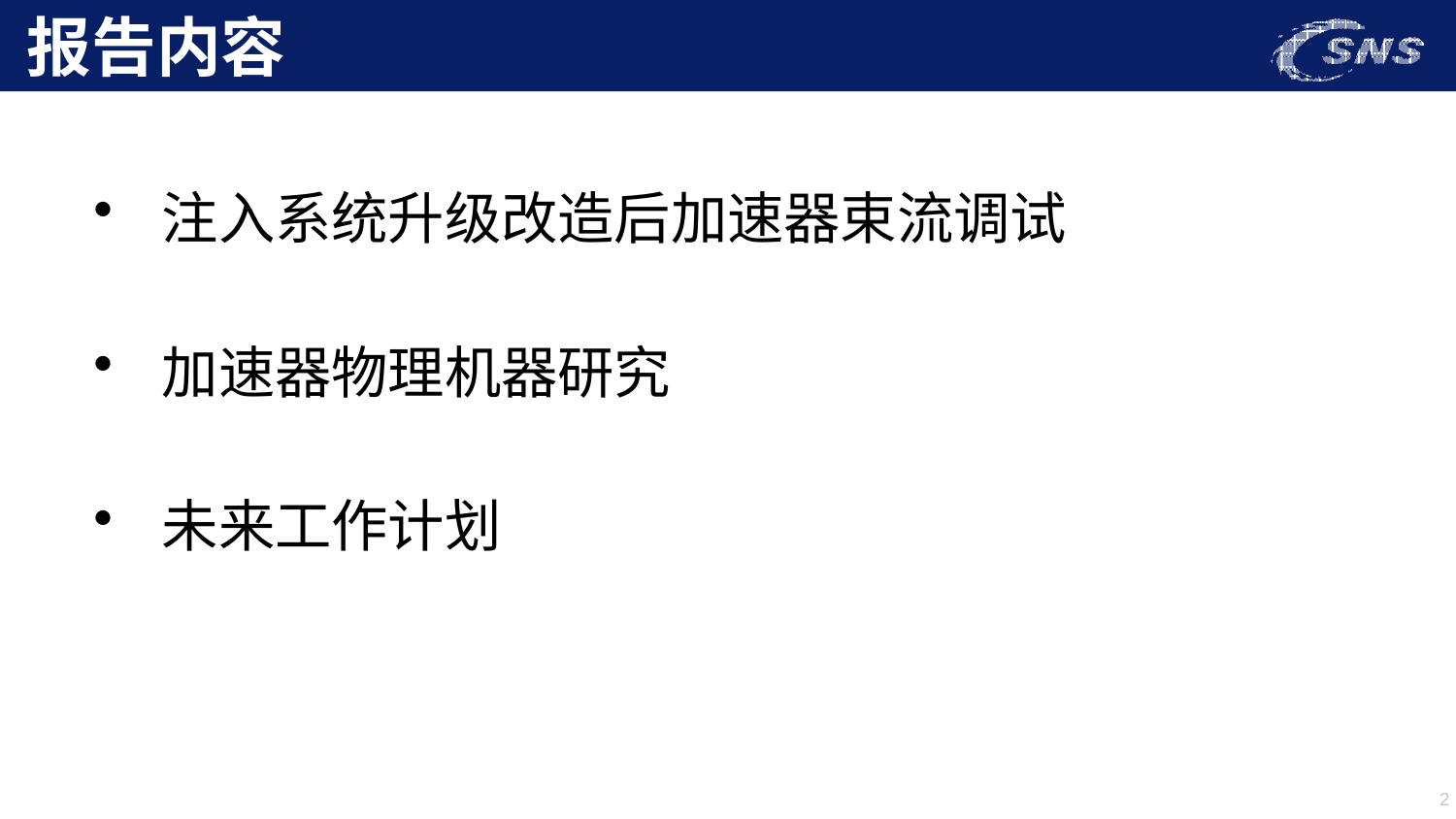

报告内容
注入系统升级改造后加速器束流调试
加速器物理机器研究
未来工作计划